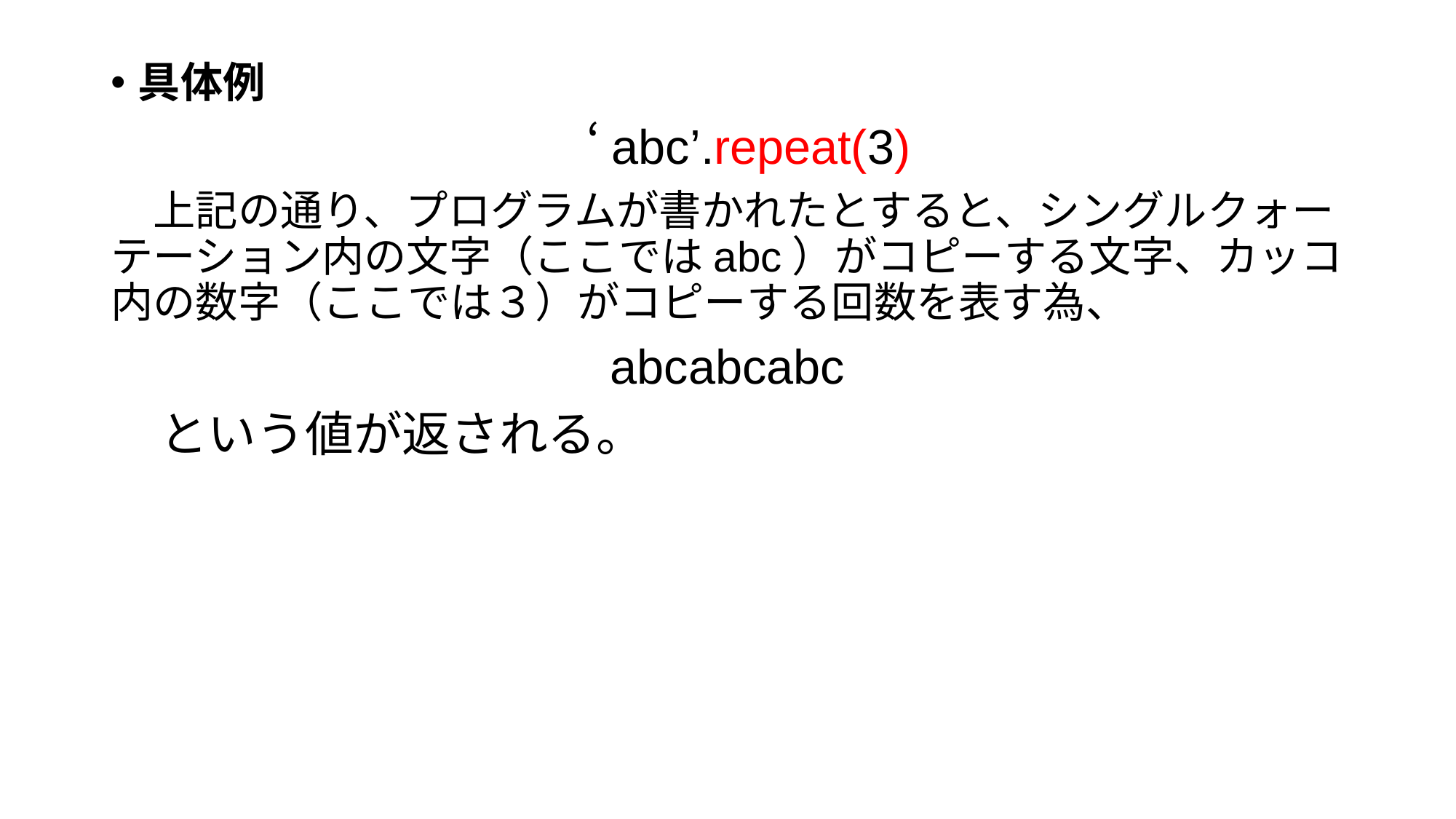

具体例
　‘abc’.repeat(3)
　上記の通り、プログラムが書かれたとすると、シングルクォーテーション内の文字（ここではabc）がコピーする文字、カッコ内の数字（ここでは３）がコピーする回数を表す為、
abcabcabc
　という値が返される。